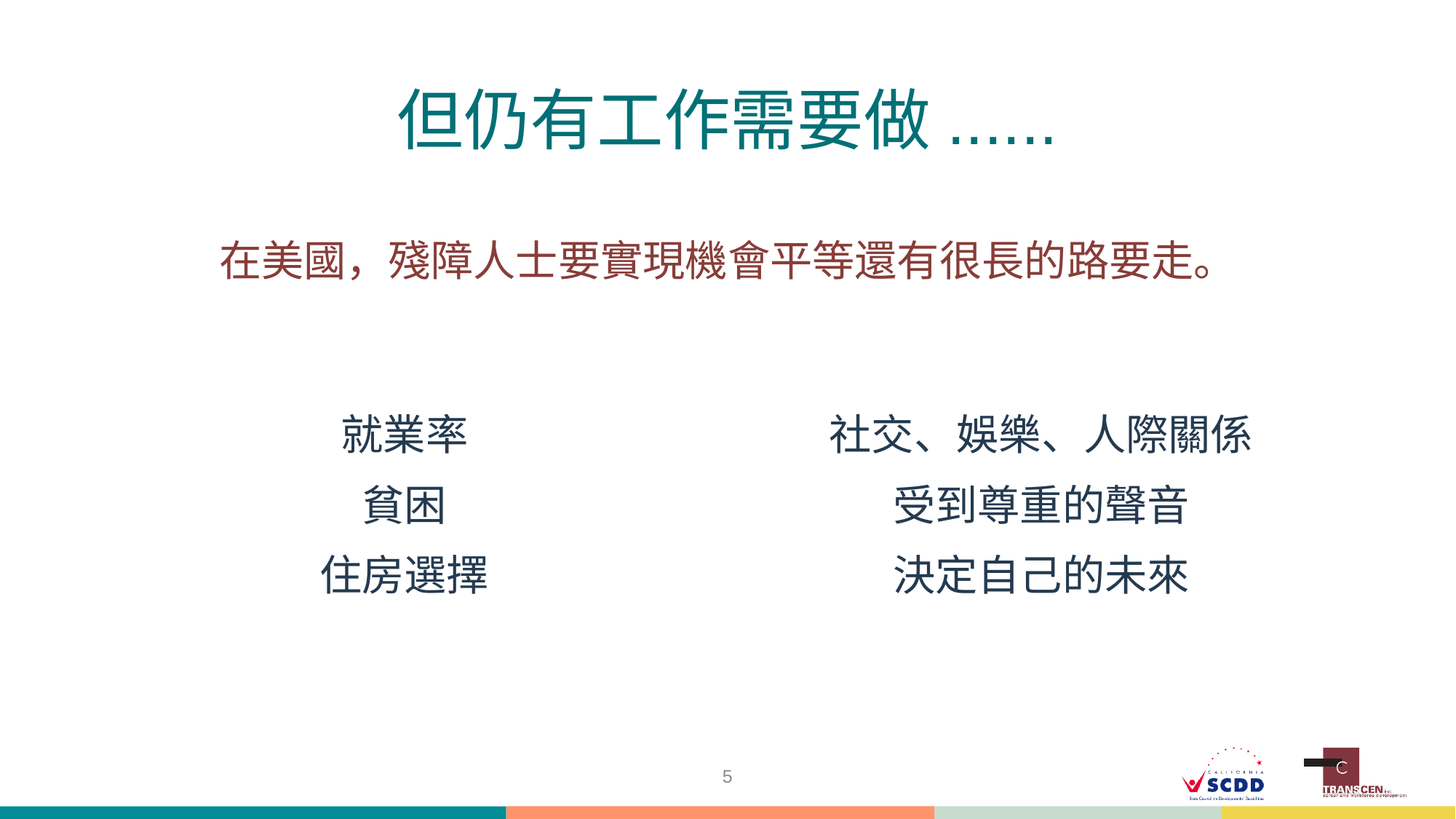

# 但仍有工作需要做......
在美國，殘障人士要實現機會平等還有很長的路要走。
就業率
貧困
住房選擇
社交、娛樂、人際關係
受到尊重的聲音
決定自己的未來
5